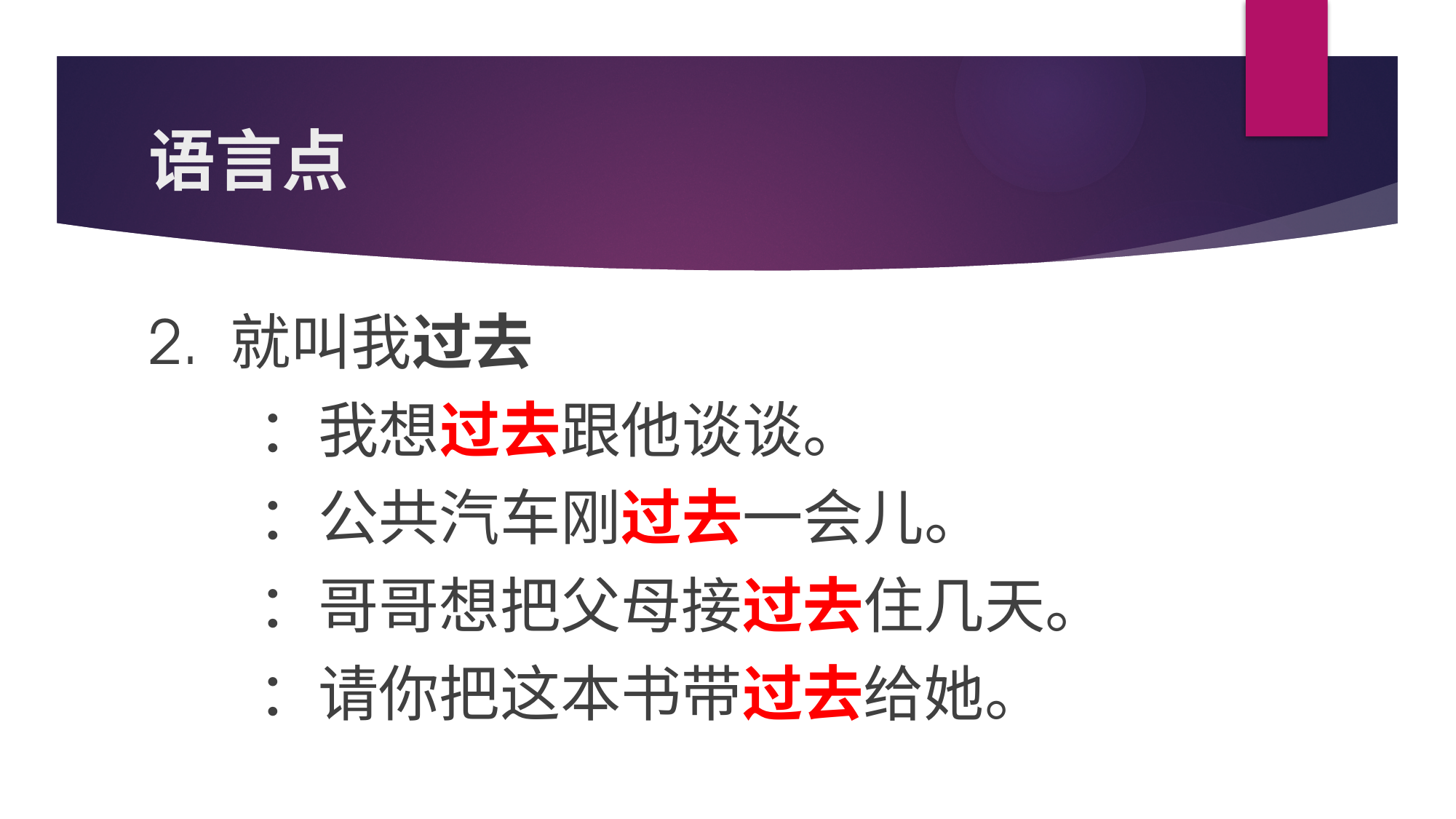

# 语言点
2. 就叫我过去
	：我想过去跟他谈谈。
	：公共汽车刚过去一会儿。
	：哥哥想把父母接过去住几天。
	：请你把这本书带过去给她。